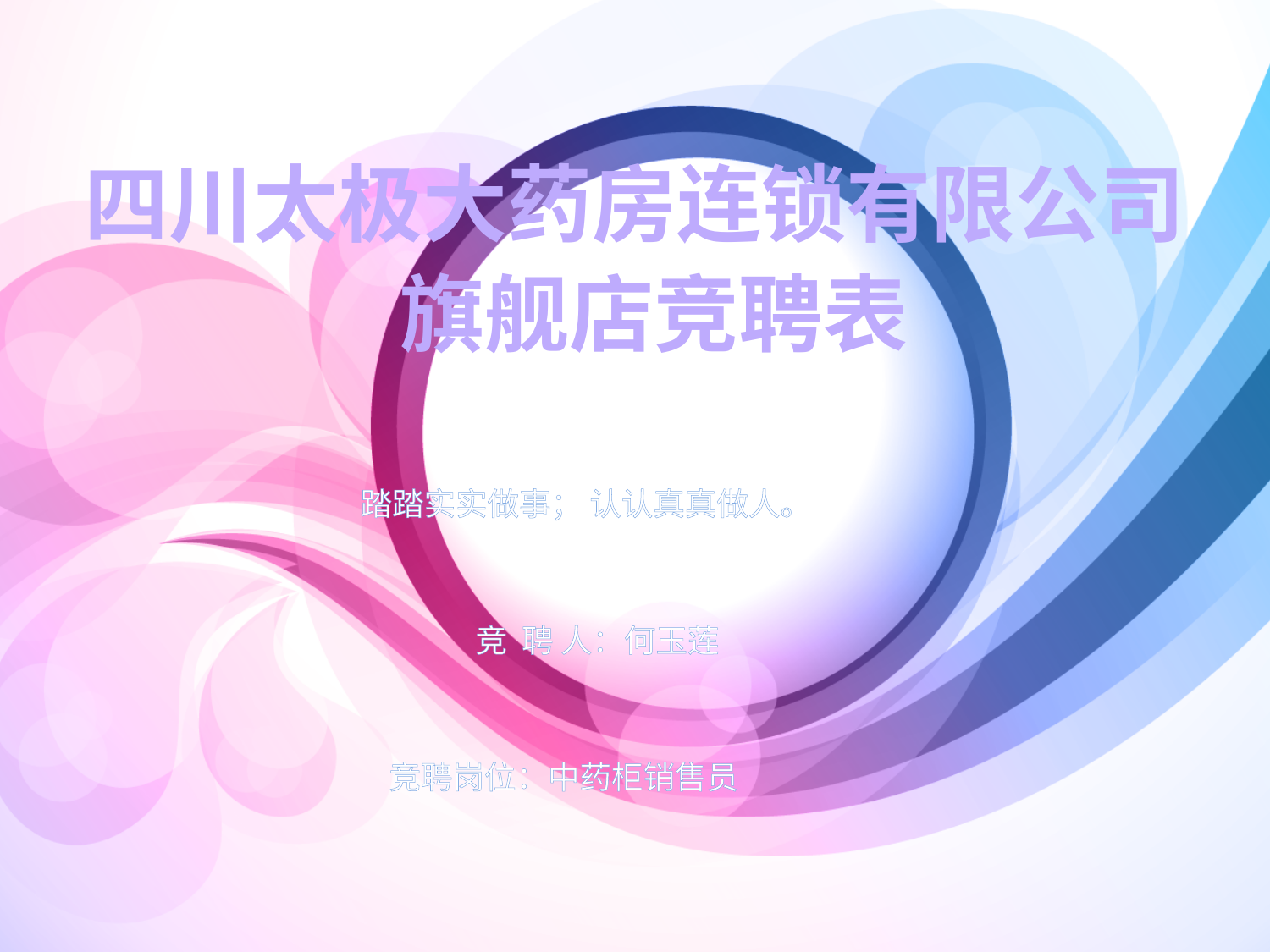

# 四川太极大药房连锁有限公司 旗舰店竞聘表
                     踏踏实实做事； 认认真真做人。

                                     竞  聘 人：何玉莲

                         竞聘岗位：中药柜销售员